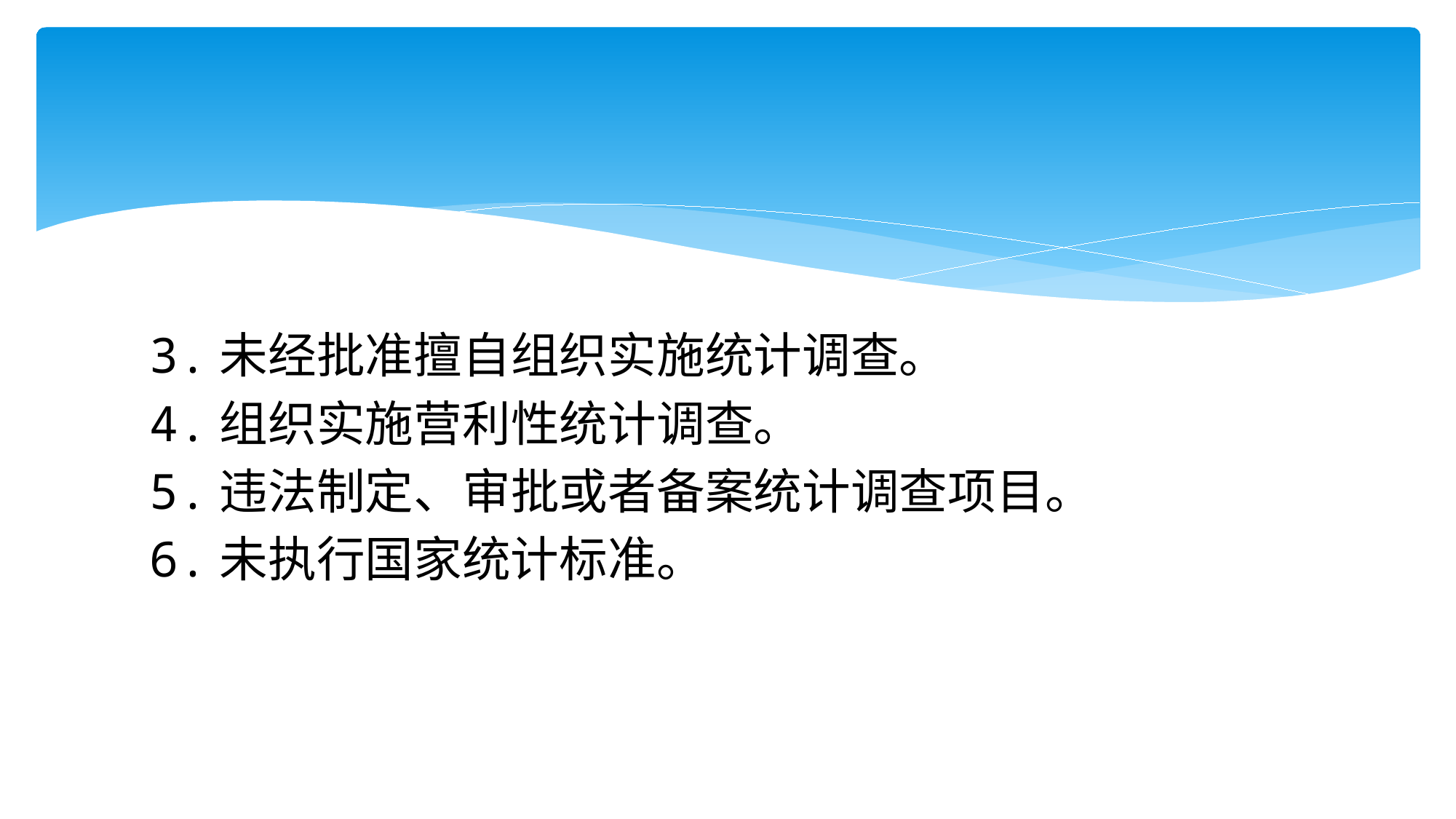

3.未经批准擅自组织实施统计调查。
4.组织实施营利性统计调查。
5.违法制定、审批或者备案统计调查项目。
6.未执行国家统计标准。